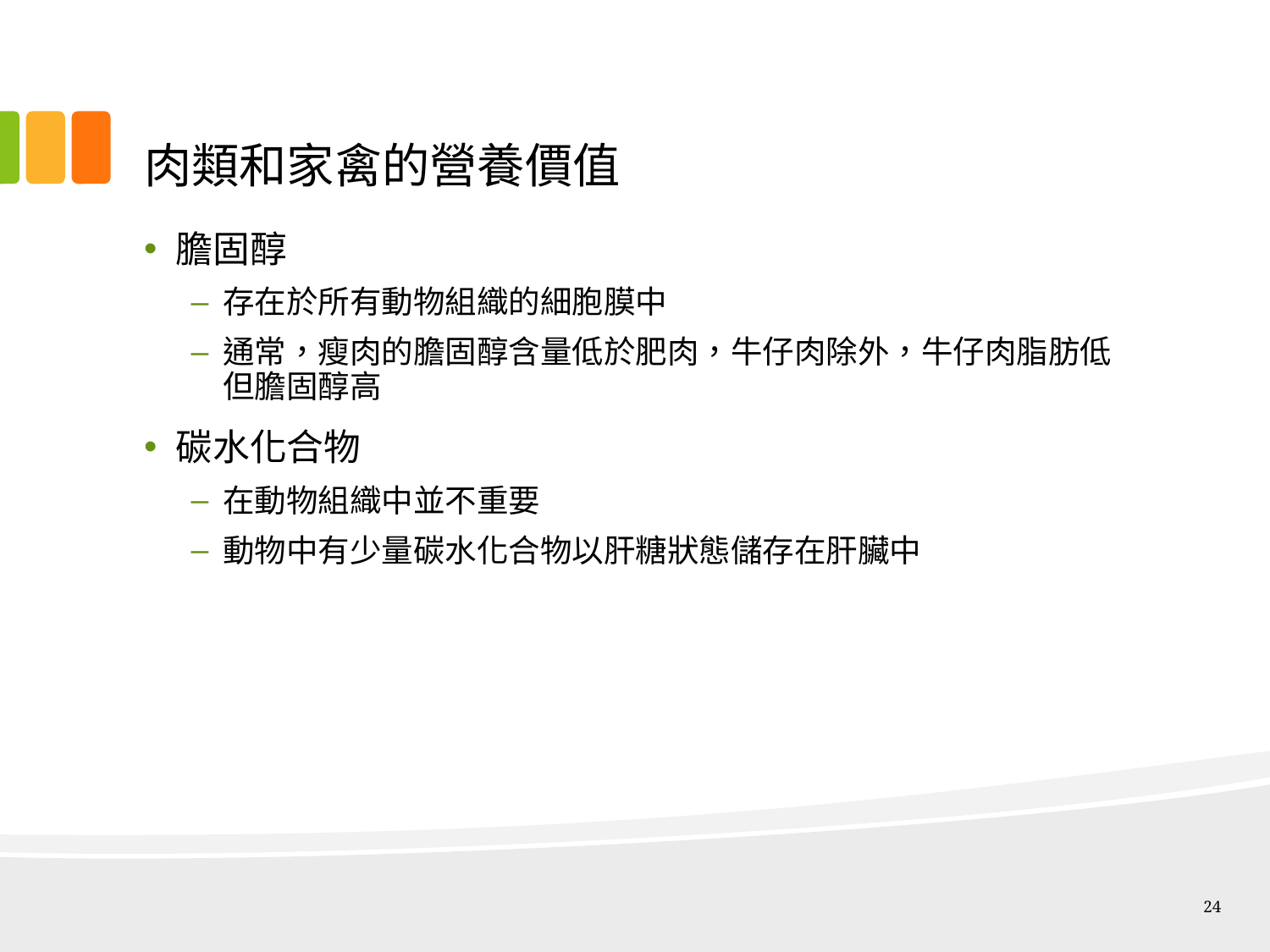

# 肉類和家禽的營養價值
膽固醇
存在於所有動物組織的細胞膜中
通常，瘦肉的膽固醇含量低於肥肉，牛仔肉除外，牛仔肉脂肪低但膽固醇高
碳水化合物
在動物組織中並不重要
動物中有少量碳水化合物以肝糖狀態儲存在肝臟中
24